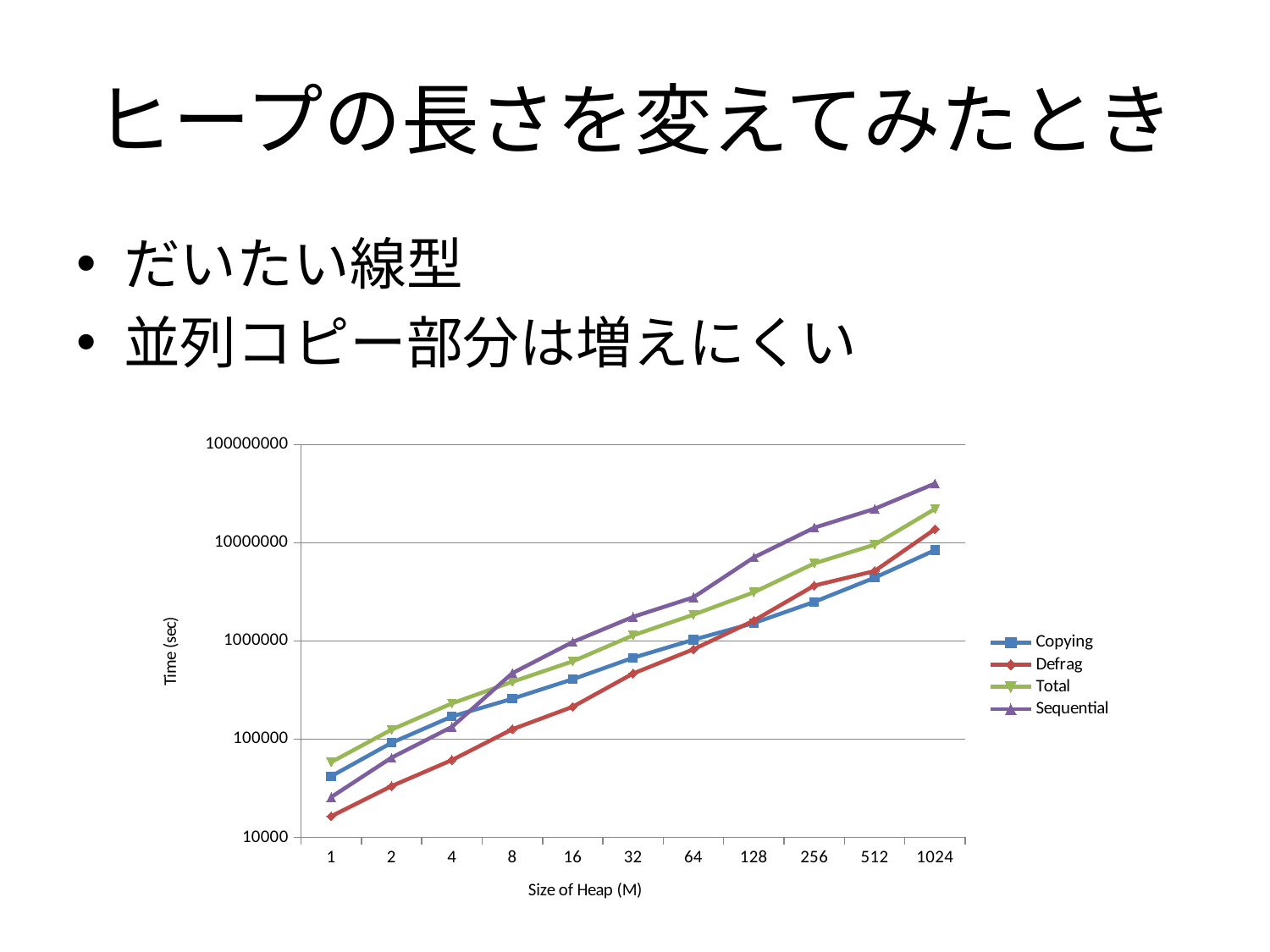

# ヒープの長さを変えてみたとき
だいたい線型
並列コピー部分は増えにくい

### Chart

| Category |  |  |  |  |
|---|---|---|---|---|
| 1 | 41784.785 | 16330.561 | 58115.346000000005 | 25582.0 |
| 2 | 91499.496 | 33124.028 | 124623.524 | 64621.0 |
| 4 | 169688.548 | 61060.796 | 230749.344 | 132923.0 |
| 8 | 257326.012 | 125647.351 | 382973.363 | 469557.0 |
| 16 | 406546.729 | 212959.047 | 619505.776 | 975028.0 |
| 32 | 673829.435 | 465814.733 | 1139644.168 | 1759740.0 |
| 64 | 1028941.999 | 821188.467 | 1850130.466 | 2778226.0 |
| 128 | 1519811.043 | 1609126.554 | 3128937.597 | 7087275.0 |
| 256 | 2496968.889 | 3660938.751 | 6157907.640000001 | 14232262.0 |
| 512 | 4405116.785 | 5151380.972 | 9556497.757 | 22152875.0 |
| 1024 | 8409925.101 | 13783326.022 | 22193251.123 | 40165673.0 |